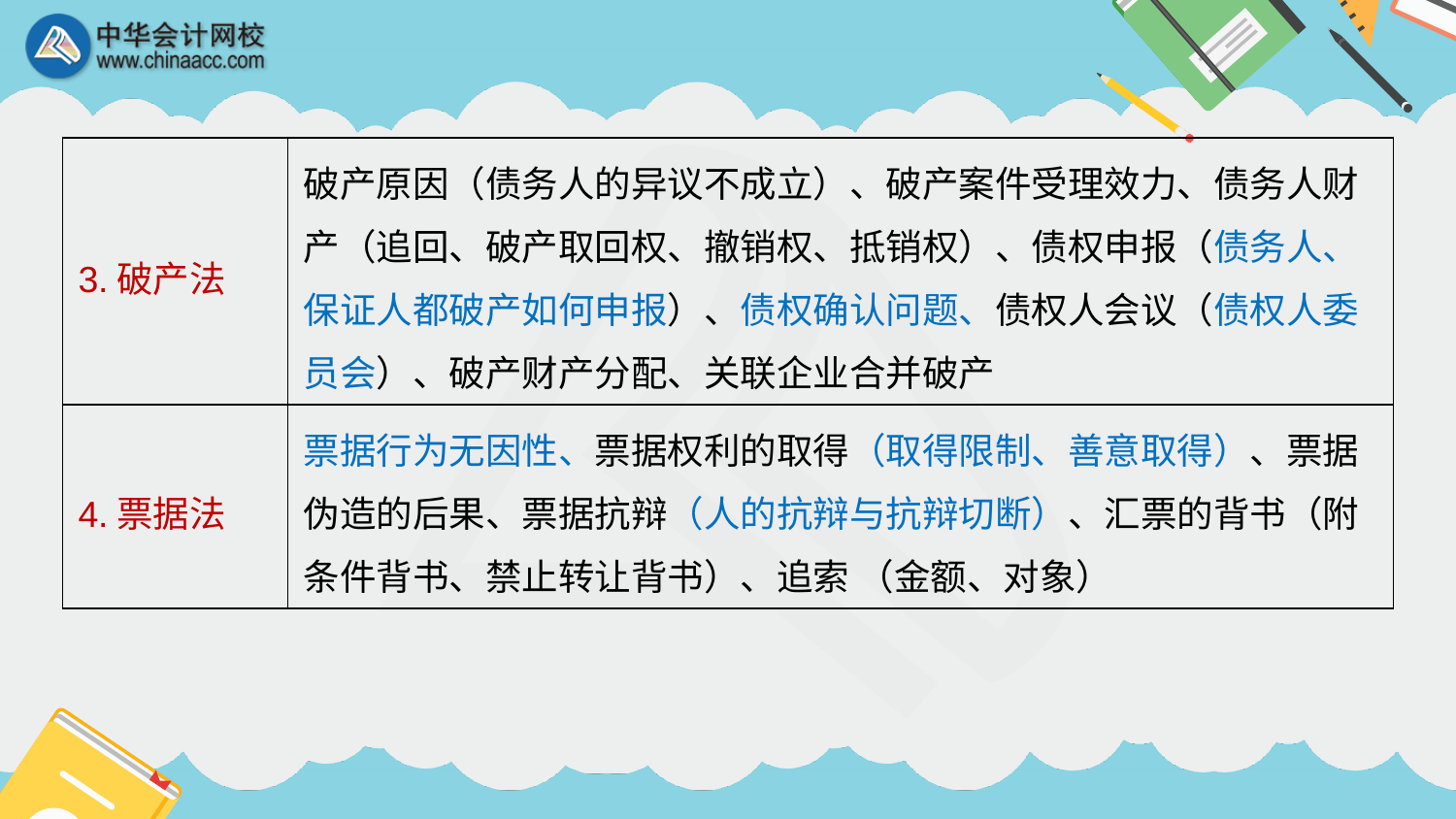

| 3.破产法 | 破产原因（债务人的异议不成立）、破产案件受理效力、债务人财产（追回、破产取回权、撤销权、抵销权）、债权申报（债务人、保证人都破产如何申报）、债权确认问题、债权人会议（债权人委员会）、破产财产分配、关联企业合并破产 |
| --- | --- |
| 4.票据法 | 票据行为无因性、票据权利的取得（取得限制、善意取得）、票据伪造的后果、票据抗辩（人的抗辩与抗辩切断）、汇票的背书（附条件背书、禁止转让背书）、追索 （金额、对象） |